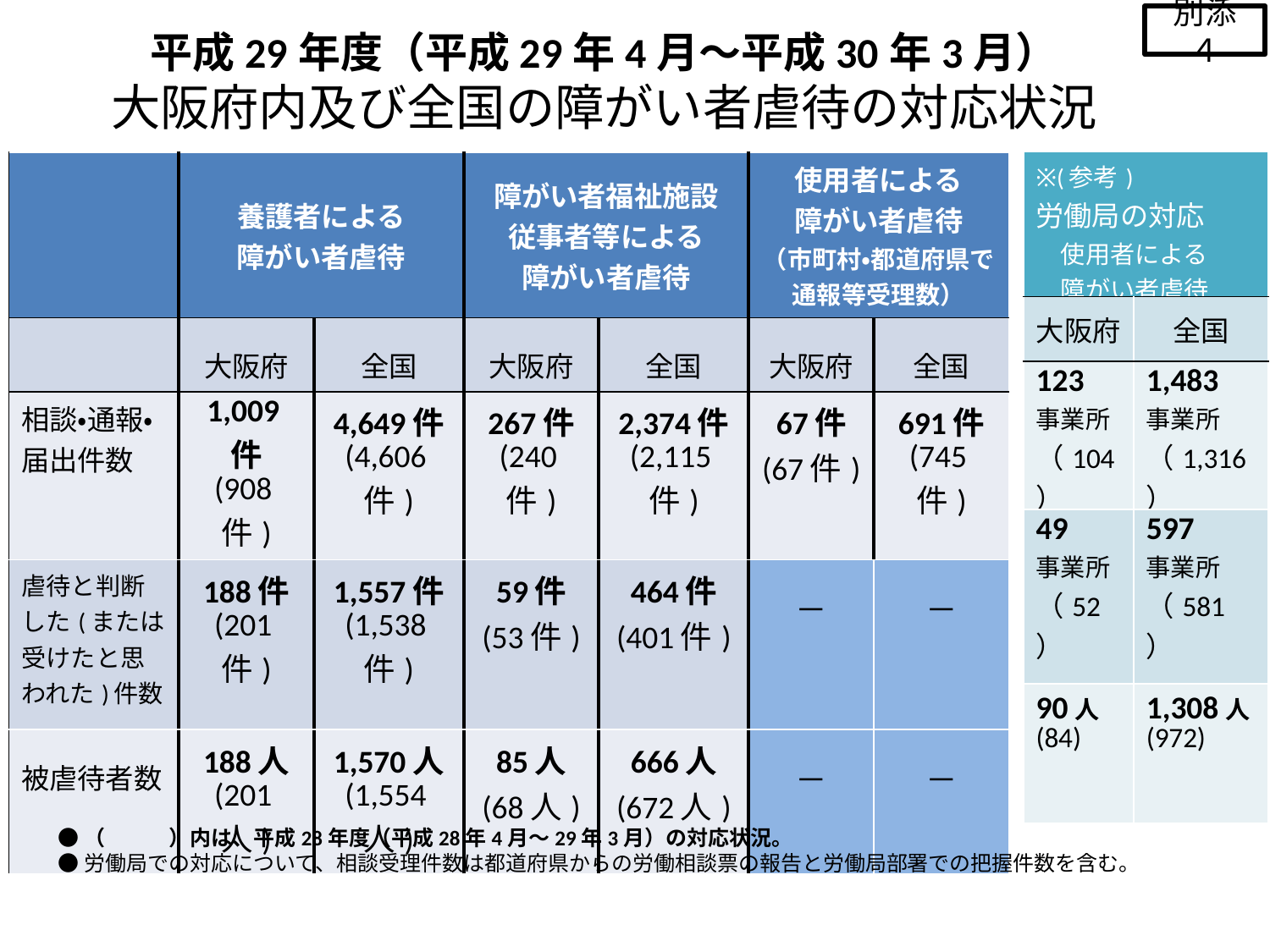

別添４
# 平成29年度（平成29年4月～平成30年3月） 大阪府内及び全国の障がい者虐待の対応状況
| ※(参考)　 労働局の対応 　使用者による 　障がい者虐待 |  |
| --- | --- |
| 大阪府 | 全国 |
| 123 事業所 （104） | 1,483 事業所 （1,316） |
| 49 事業所 （52） | 597 事業所（581） |
| 90人 (84) | 1,308人 (972) |
|  | 養護者による 障がい者虐待 |  | 障がい者福祉施設 従事者等による 障がい者虐待 |  | 使用者による 障がい者虐待 （市町村・都道府県で通報等受理数） |  |
| --- | --- | --- | --- | --- | --- | --- |
|  | 大阪府 | 全国 | 大阪府 | 全国 | 大阪府 | 全国 |
| 相談・通報・届出件数 | 1,009件 (908件) | 4,649件 (4,606件) | 267件 (240件) | 2,374件 (2,115件) | 67件 (67件) | 691件 (745件) |
| 虐待と判断した(または受けたと思われた)件数 | 188件 (201件) | 1,557件 (1,538件) | 59件 (53件) | 464件 (401件) | － | － |
| 被虐待者数 | 188人 (201人) | 1,570人 (1,554人) | 85人 (68人) | 666人 (672人) | － | － |
●（　　　）内は、平成28年度（平成28年4月～29年3月）の対応状況。
●労働局での対応について、相談受理件数は都道府県からの労働相談票の報告と労働局部署での把握件数を含む。